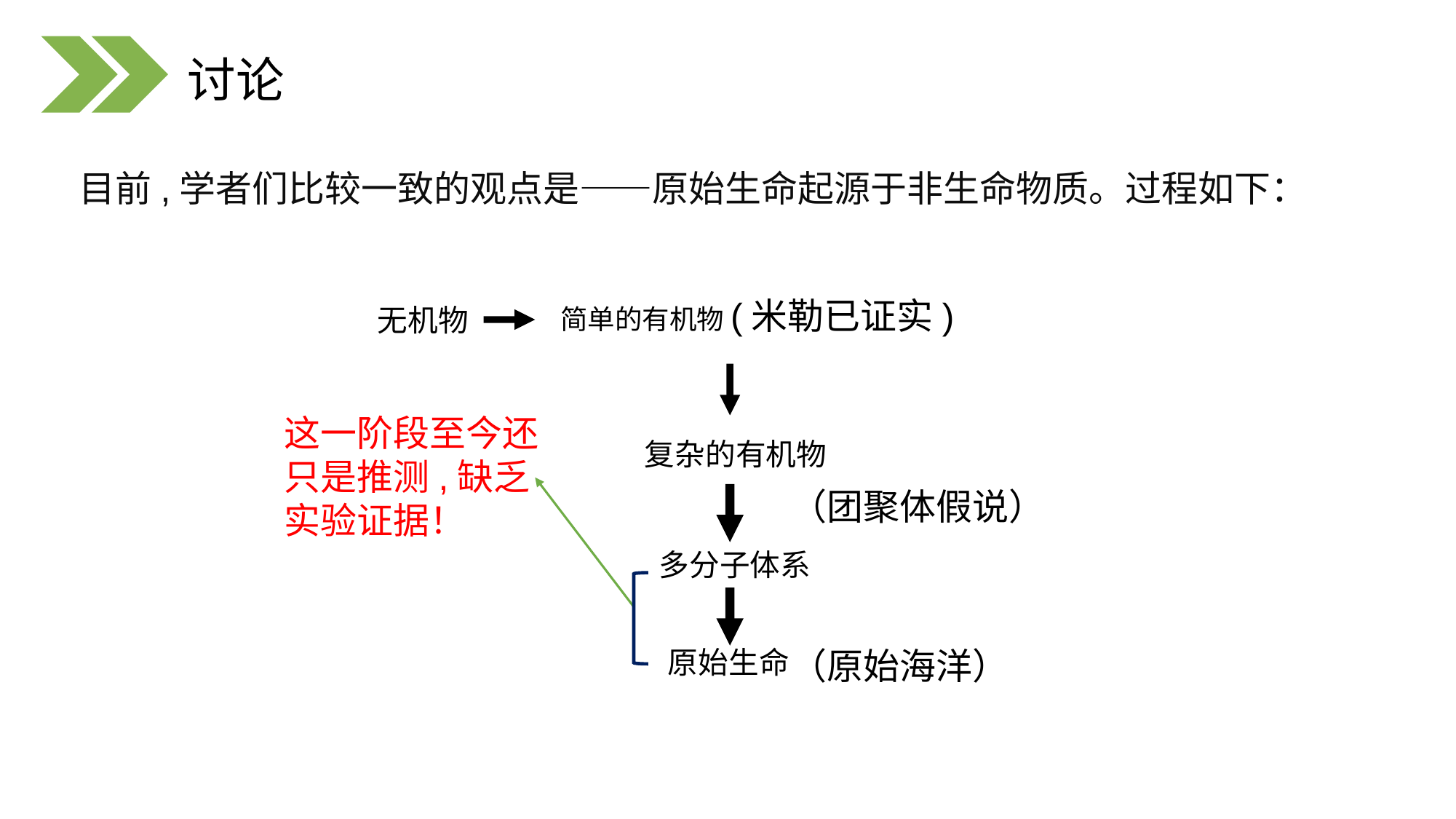

讨论
目前,学者们比较一致的观点是——原始生命起源于非生命物质。过程如下：
简单的有机物(米勒已证实)
无机物

这一阶段至今还只是推测,缺乏实验证据！
复杂的有机物

（团聚体假说）

多分子体系

（原始海洋）
原始生命